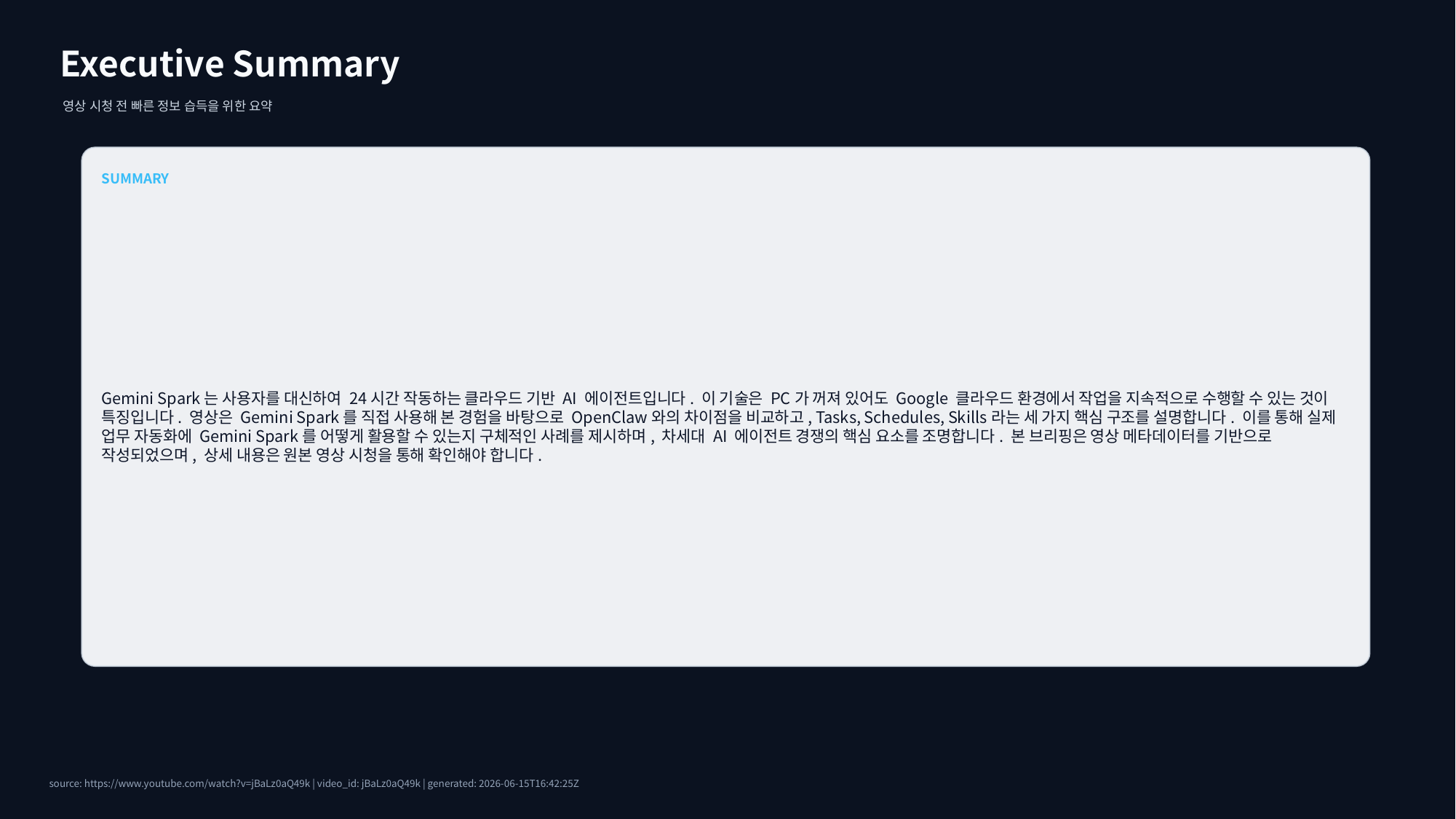

Executive Summary
영상 시청 전 빠른 정보 습득을 위한 요약

SUMMARY
Gemini Spark는 사용자를 대신하여 24시간 작동하는 클라우드 기반 AI 에이전트입니다. 이 기술은 PC가 꺼져 있어도 Google 클라우드 환경에서 작업을 지속적으로 수행할 수 있는 것이 특징입니다. 영상은 Gemini Spark를 직접 사용해 본 경험을 바탕으로 OpenClaw와의 차이점을 비교하고, Tasks, Schedules, Skills라는 세 가지 핵심 구조를 설명합니다. 이를 통해 실제 업무 자동화에 Gemini Spark를 어떻게 활용할 수 있는지 구체적인 사례를 제시하며, 차세대 AI 에이전트 경쟁의 핵심 요소를 조명합니다. 본 브리핑은 영상 메타데이터를 기반으로 작성되었으며, 상세 내용은 원본 영상 시청을 통해 확인해야 합니다.
source: https://www.youtube.com/watch?v=jBaLz0aQ49k | video_id: jBaLz0aQ49k | generated: 2026-06-15T16:42:25Z